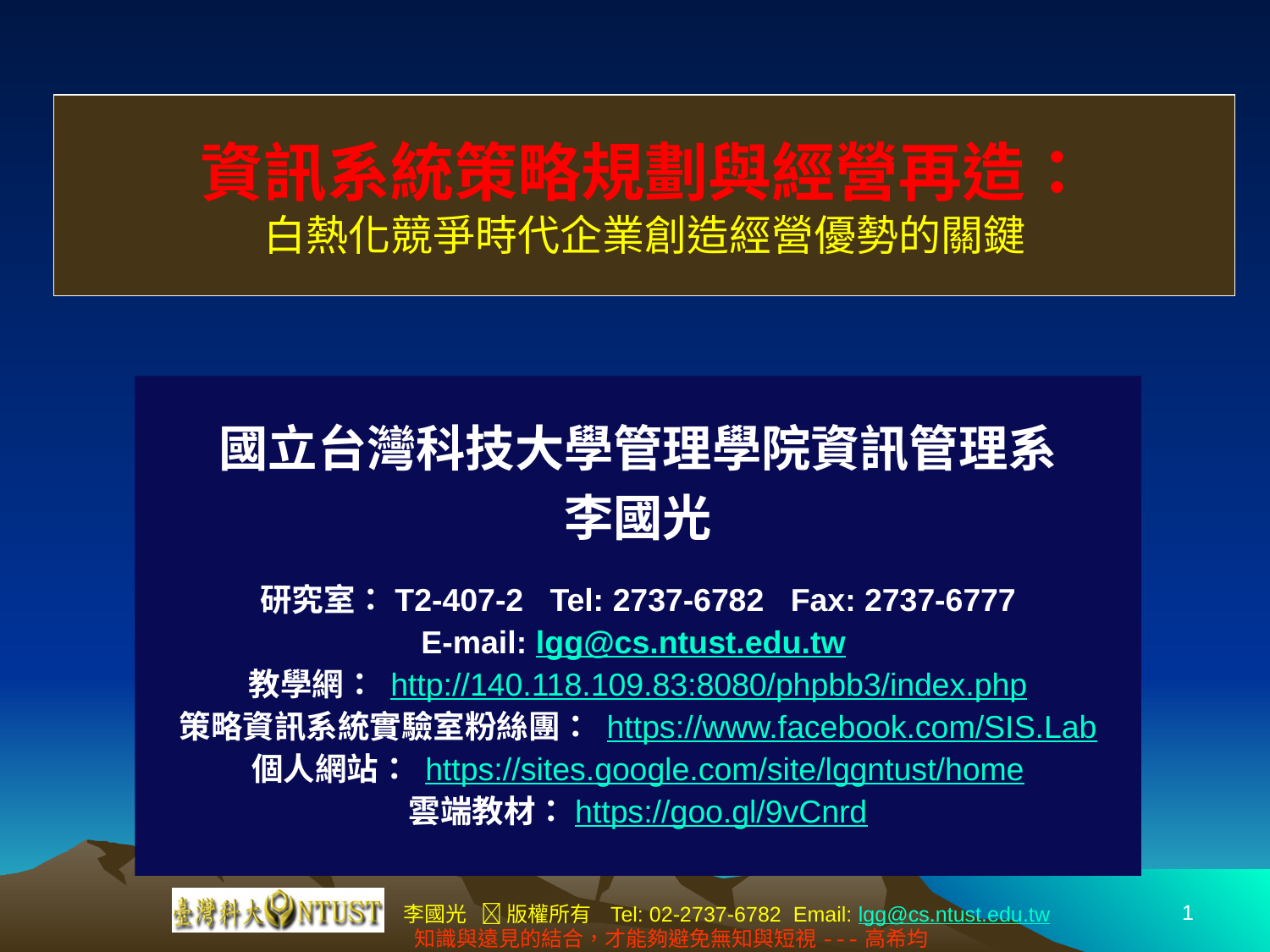

資訊系統策略規劃與經營再造：
白熱化競爭時代企業創造經營優勢的關鍵

國立台灣科技大學管理學院資訊管理系
李國光

研究室：T2-407-2   Tel: 2737-6782   Fax: 2737-6777
E-mail: lgg@cs.ntust.edu.tw
教學網： http://140.118.109.83:8080/phpbb3/index.php
策略資訊系統實驗室粉絲團： https://www.facebook.com/SIS.Lab
個人網站： https://sites.google.com/site/lggntust/home
雲端教材：https://goo.gl/9vCnrd

1